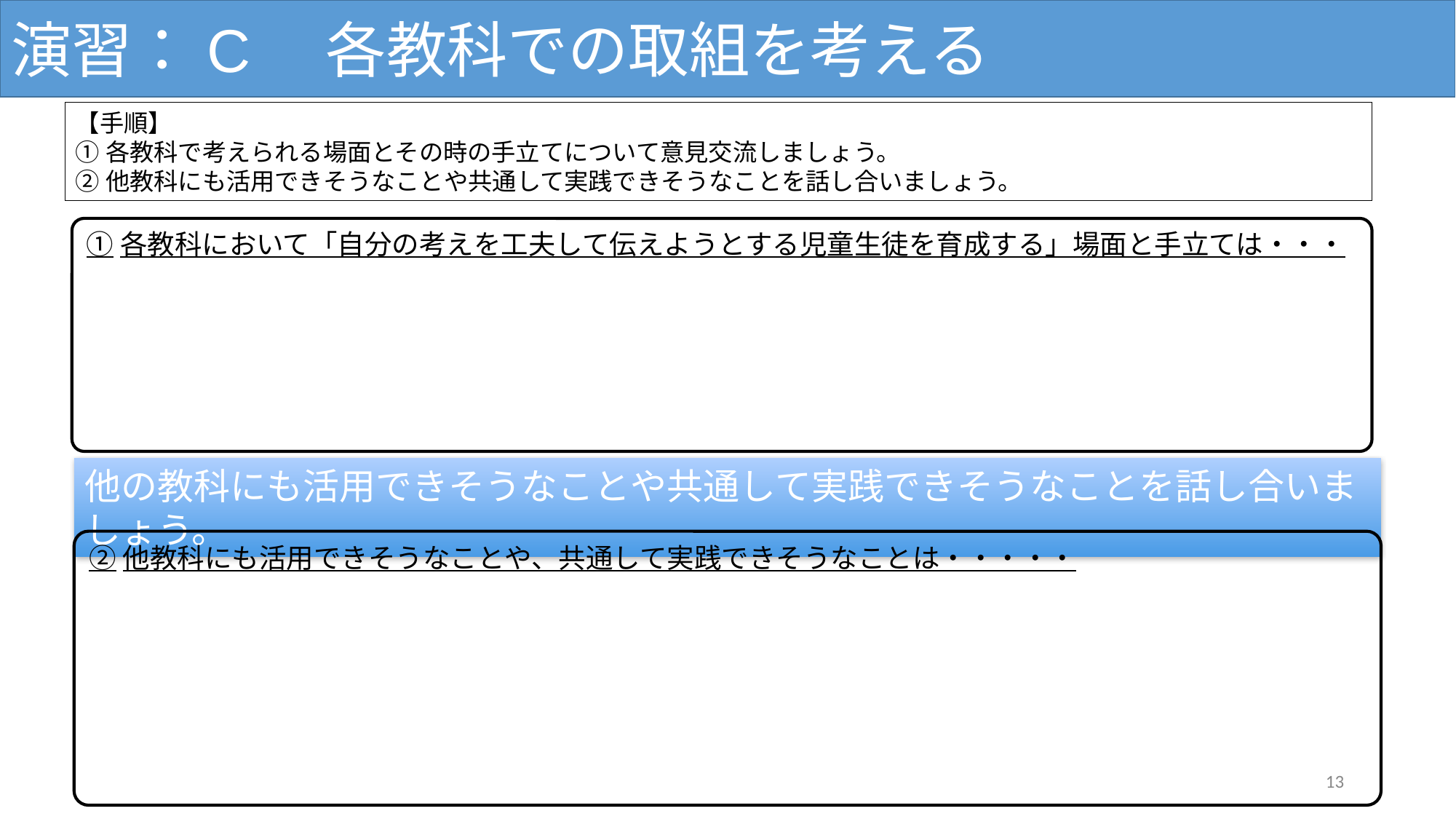

演習：C　各教科での取組を考える
【手順】
①各教科で考えられる場面とその時の手立てについて意見交流しましょう。
②他教科にも活用できそうなことや共通して実践できそうなことを話し合いましょう。
①各教科において「自分の考えを工夫して伝えようとする児童生徒を育成する」場面と手立ては・・・

他の教科にも活用できそうなことや共通して実践できそうなことを話し合いましょう。
②他教科にも活用できそうなことや、共通して実践できそうなことは・・・・・

13